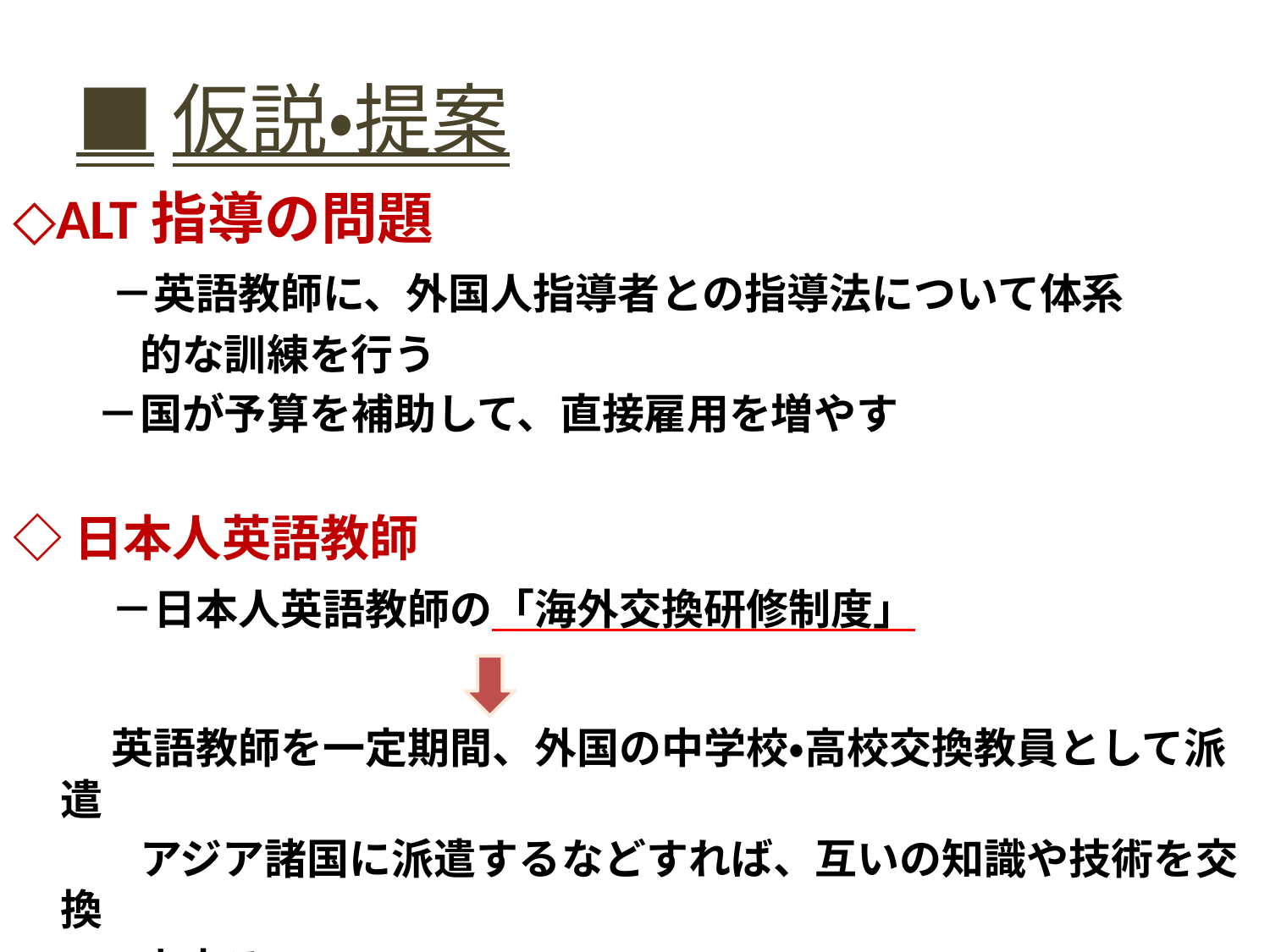

# ■仮説・提案
◇ALT指導の問題
　　－英語教師に、外国人指導者との指導法について体系
　　　的な訓練を行う
　　－国が予算を補助して、直接雇用を増やす

◇日本人英語教師
　　－日本人英語教師の「海外交換研修制度」

　　英語教師を一定期間、外国の中学校・高校交換教員として派遣
　　　アジア諸国に派遣するなどすれば、互いの知識や技術を交換
　　　出来る